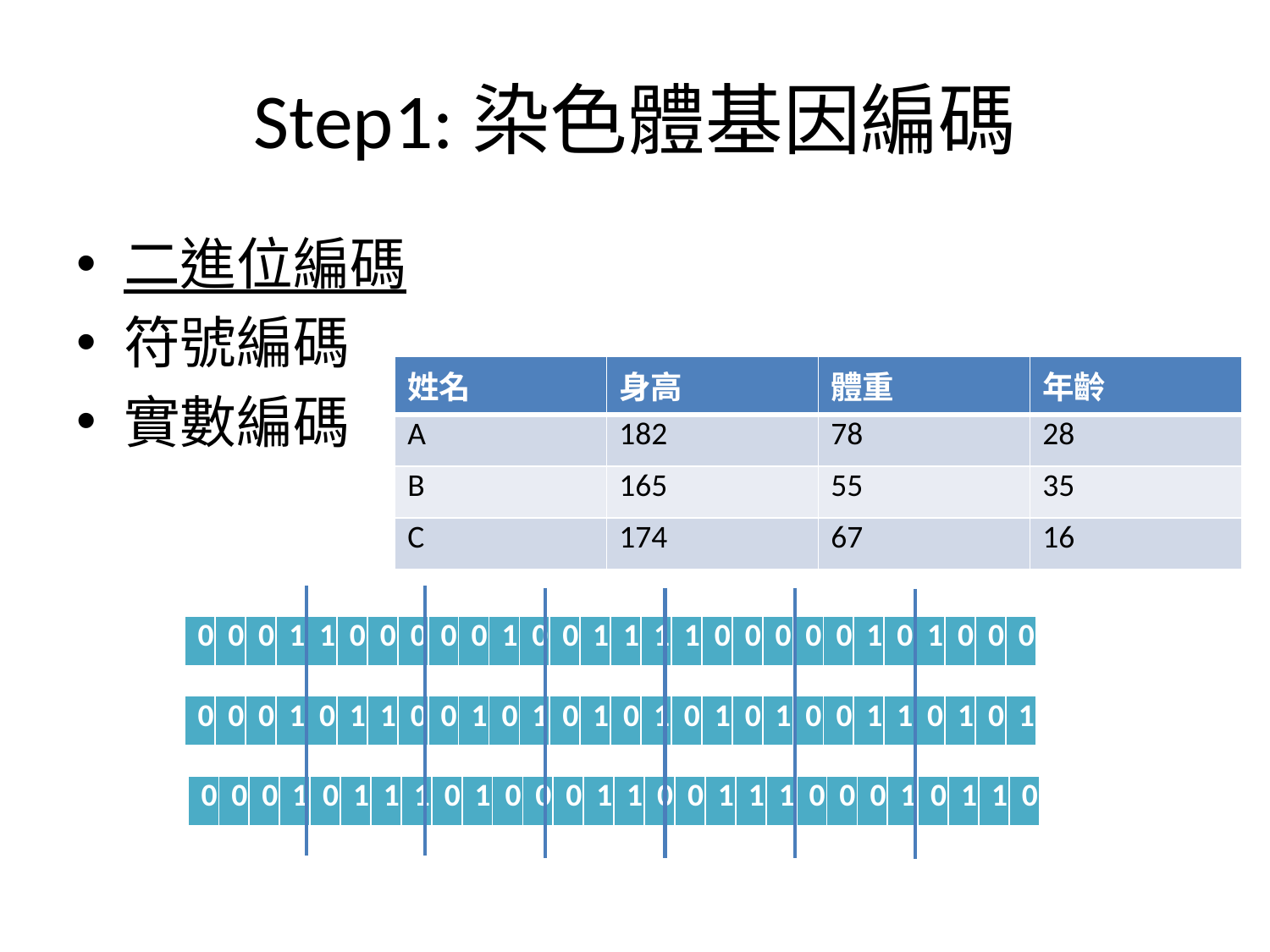

# Step1:染色體基因編碼
二進位編碼
符號編碼
實數編碼
| 姓名 | 身高 | 體重 | 年齡 |
| --- | --- | --- | --- |
| A | 182 | 78 | 28 |
| B | 165 | 55 | 35 |
| C | 174 | 67 | 16 |
| 0 | 0 | 0 | 1 | 1 | 0 | 0 | 0 | 0 | 0 | 1 | 0 | 0 | 1 | 1 | 1 | 1 | 0 | 0 | 0 | 0 | 0 | 1 | 0 | 1 | 0 | 0 | 0 |
| --- | --- | --- | --- | --- | --- | --- | --- | --- | --- | --- | --- | --- | --- | --- | --- | --- | --- | --- | --- | --- | --- | --- | --- | --- | --- | --- | --- |
| 0 | 0 | 0 | 1 | 0 | 1 | 1 | 0 | 0 | 1 | 0 | 1 | 0 | 1 | 0 | 1 | 0 | 1 | 0 | 1 | 0 | 0 | 1 | 1 | 0 | 1 | 0 | 1 |
| --- | --- | --- | --- | --- | --- | --- | --- | --- | --- | --- | --- | --- | --- | --- | --- | --- | --- | --- | --- | --- | --- | --- | --- | --- | --- | --- | --- |
| 0 | 0 | 0 | 1 | 0 | 1 | 1 | 1 | 0 | 1 | 0 | 0 | 0 | 1 | 1 | 0 | 0 | 1 | 1 | 1 | 0 | 0 | 0 | 1 | 0 | 1 | 1 | 0 |
| --- | --- | --- | --- | --- | --- | --- | --- | --- | --- | --- | --- | --- | --- | --- | --- | --- | --- | --- | --- | --- | --- | --- | --- | --- | --- | --- | --- |